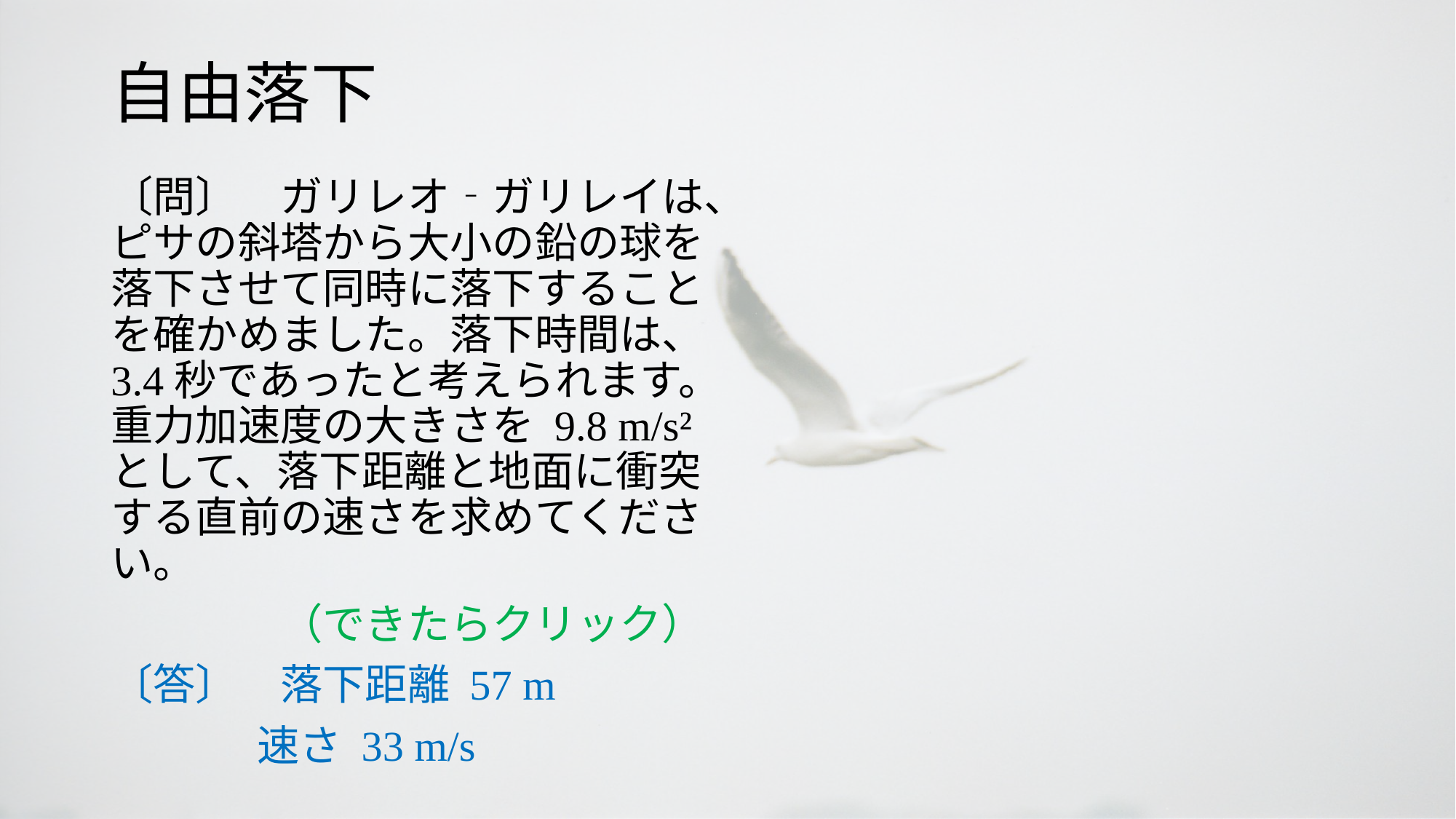

# 自由落下
〔問〕　ガリレオ‐ガリレイは、ピサの斜塔から大小の鉛の球を落下させて同時に落下することを確かめました。落下時間は、3.4秒であったと考えられます。重力加速度の大きさを 9.8 m/s²として、落下距離と地面に衝突する直前の速さを求めてください。
　　　　（できたらクリック）
〔答〕　落下距離 57 m
　　　  速さ 33 m/s